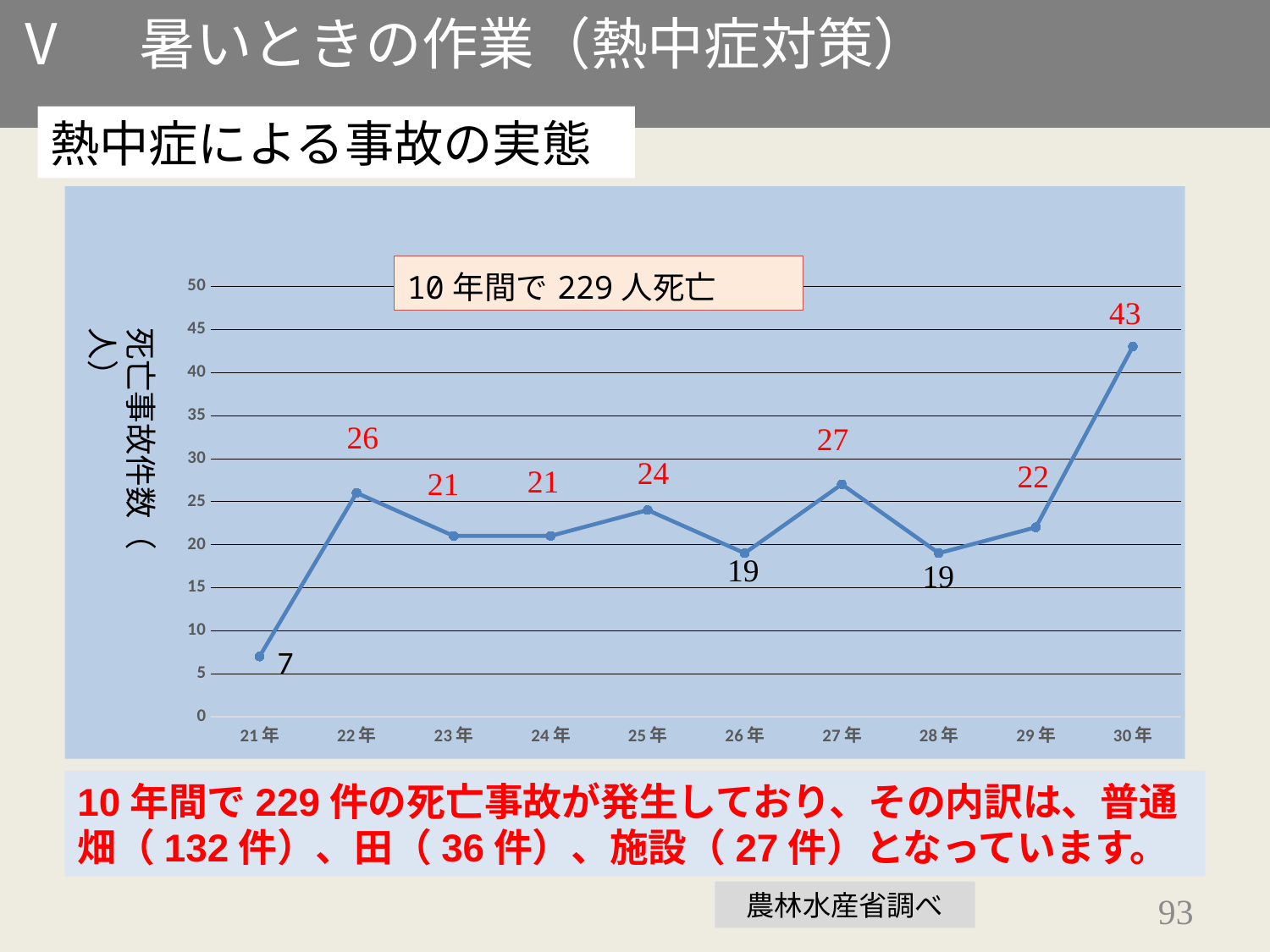

Ⅴ　暑いときの作業（熱中症対策）
熱中症による事故の実態

### Chart

| Category | 死亡者数（人） |
|---|---|
| 21年 | 7.0 |
| 22年 | 26.0 |
| 23年 | 21.0 |
| 24年 | 21.0 |
| 25年 | 24.0 |
| 26年 | 19.0 |
| 27年 | 27.0 |
| 28年 | 19.0 |
| 29年 | 22.0 |
| 30年 | 43.0 |
死亡事故件数（　人）

7
10年間で229件の死亡事故が発生しており、その内訳は、普通畑（132件）、田（36件）、施設（27件）となっています。
農林水産省調べ
93